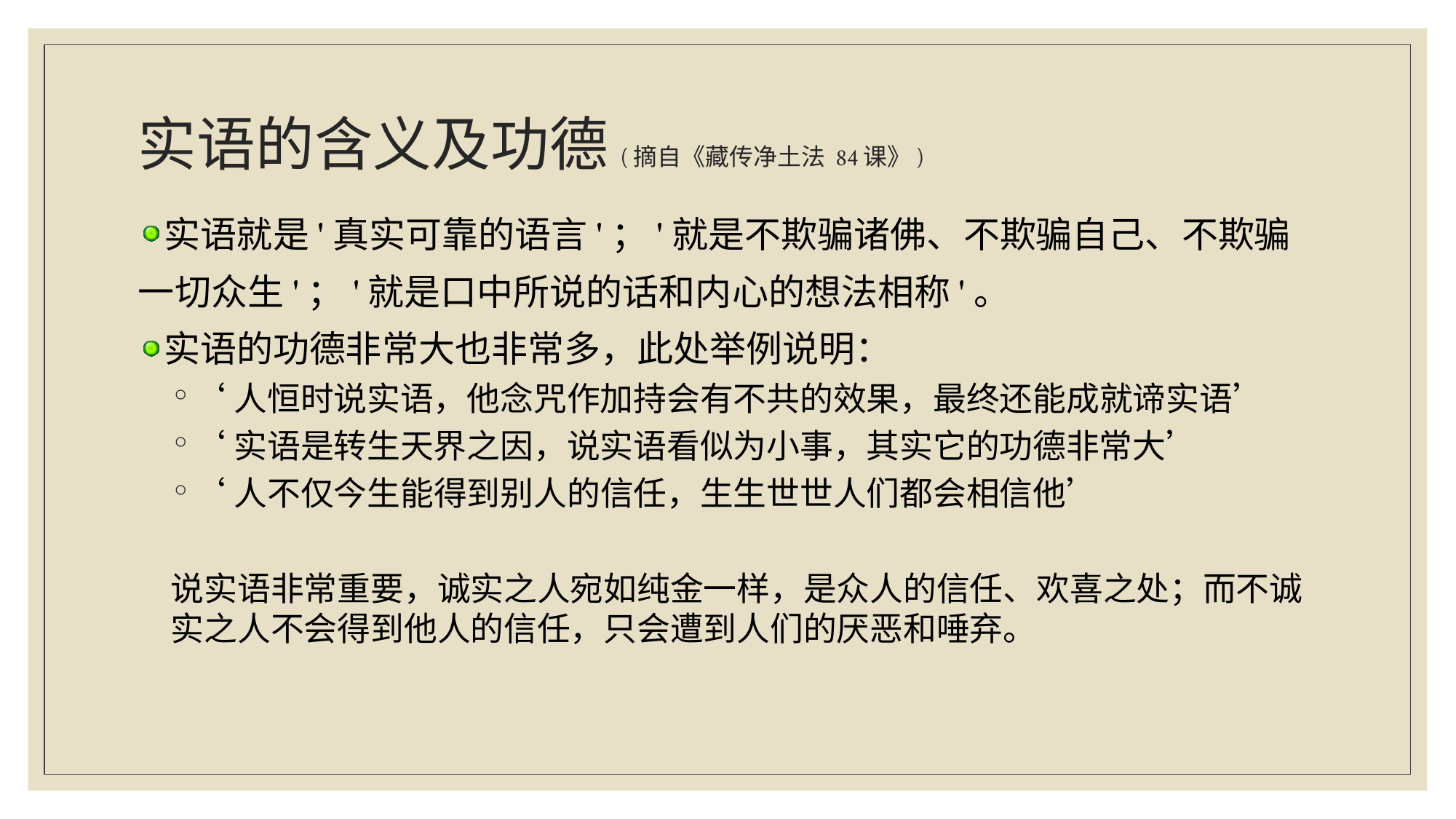

# 实语的含义及功德(摘自《藏传净土法 84课》)
实语就是'真实可靠的语言'；'就是不欺骗诸佛、不欺骗自己、不欺骗
一切众生'；'就是口中所说的话和内心的想法相称'。
实语的功德非常大也非常多，此处举例说明：
‘人恒时说实语，他念咒作加持会有不共的效果，最终还能成就谛实语’
‘实语是转生天界之因，说实语看似为小事，其实它的功德非常大’
‘人不仅今生能得到别人的信任，生生世世人们都会相信他’

说实语非常重要，诚实之人宛如纯金一样，是众人的信任、欢喜之处；而不诚实之人不会得到他人的信任，只会遭到人们的厌恶和唾弃。